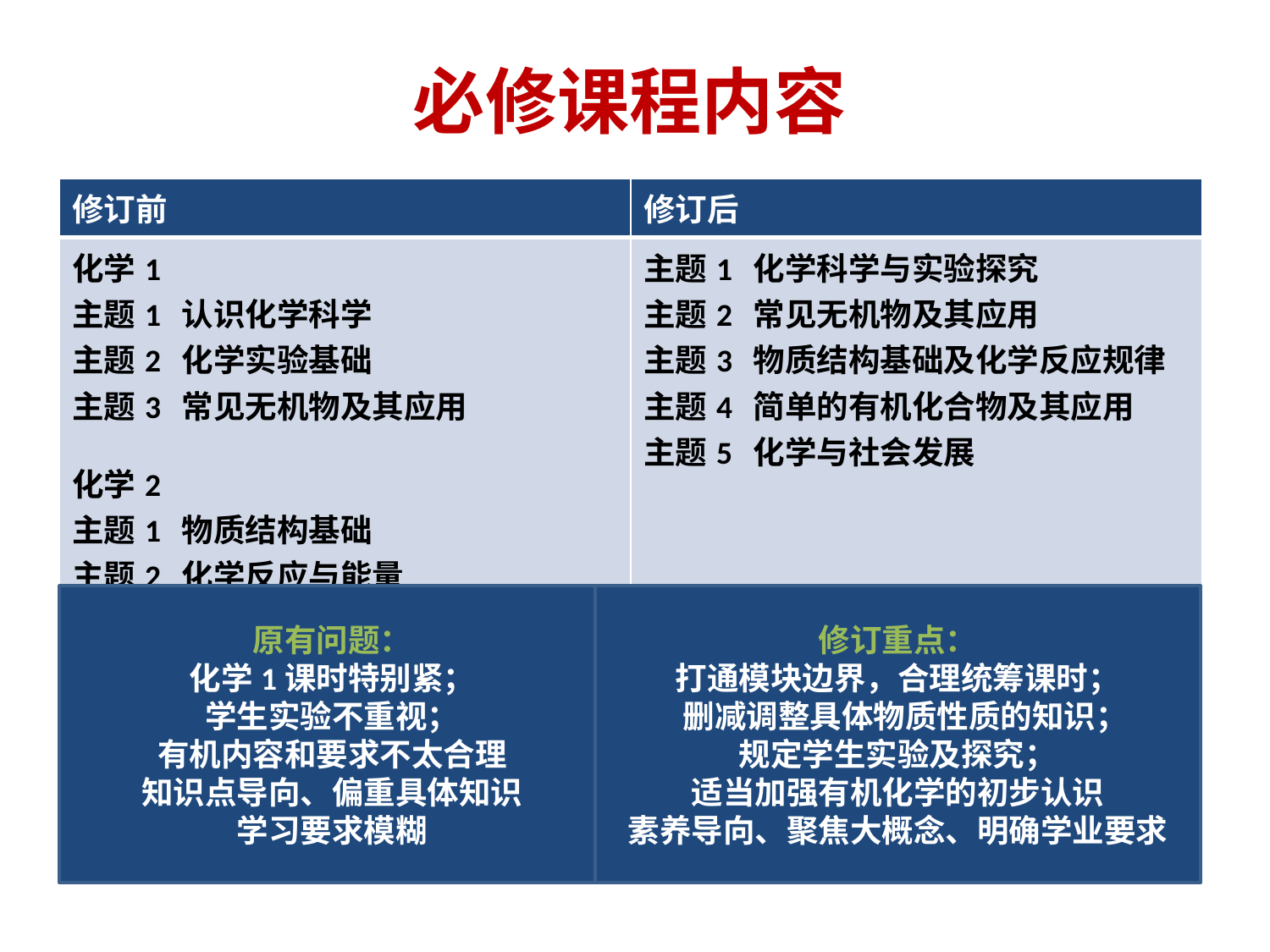

# 必修课程内容
| 修订前 | 修订后 |
| --- | --- |
| 化学1 主题1 认识化学科学 主题2 化学实验基础 主题3 常见无机物及其应用 化学2 主题1 物质结构基础 主题2 化学反应与能量 主题3 化学与可持续发展 | 主题1 化学科学与实验探究 主题2 常见无机物及其应用 主题3 物质结构基础及化学反应规律 主题4 简单的有机化合物及其应用 主题5 化学与社会发展 |

原有问题：
化学1课时特别紧；
学生实验不重视；
有机内容和要求不太合理
知识点导向、偏重具体知识
学习要求模糊

修订重点：
打通模块边界，合理统筹课时；
 删减调整具体物质性质的知识；
规定学生实验及探究；
适当加强有机化学的初步认识
素养导向、聚焦大概念、明确学业要求